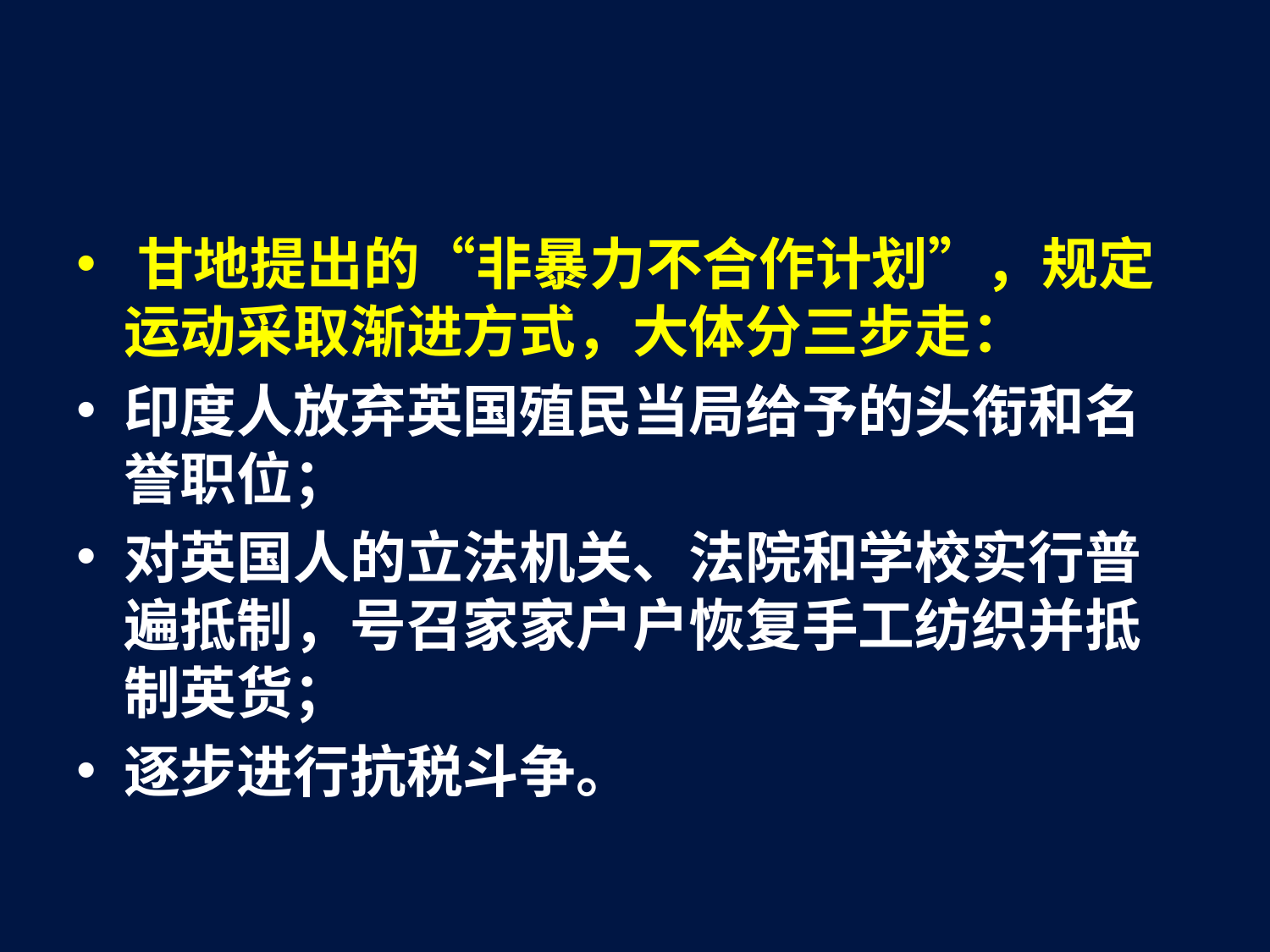

#
​甘地提出的“非暴力不合作计划”，规定运动采取渐进方式，大体分三步走：
印度人放弃英国殖民当局给予的头衔和名誉职位；
对英国人的立法机关、法院和学校实行普遍抵制，号召家家户户恢复手工纺织并抵制英货；
逐步进行抗税斗争。